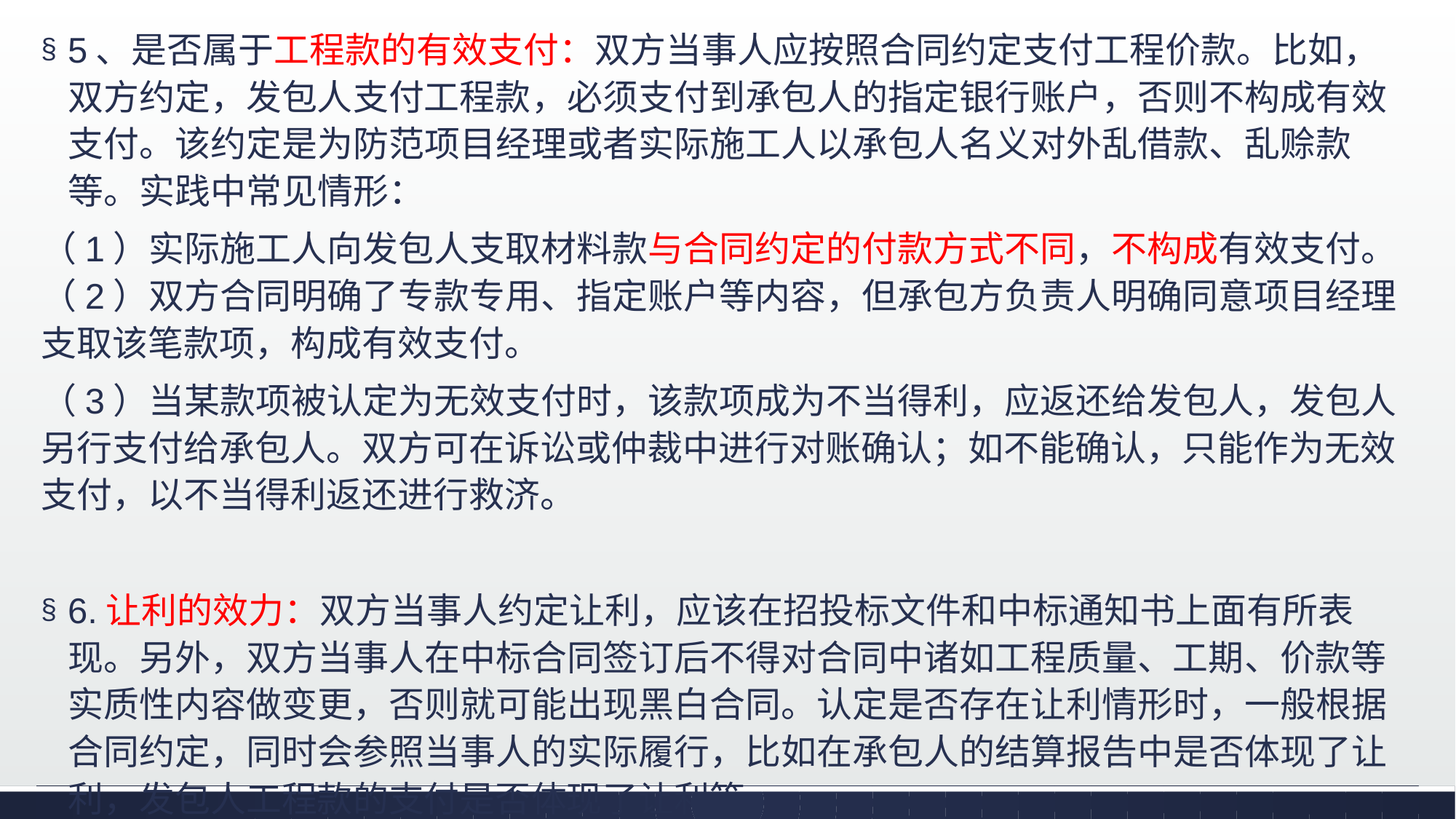

5、是否属于工程款的有效支付：双方当事人应按照合同约定支付工程价款。比如，双方约定，发包人支付工程款，必须支付到承包人的指定银行账户，否则不构成有效支付。该约定是为防范项目经理或者实际施工人以承包人名义对外乱借款、乱赊款等。实践中常见情形：
（1）实际施工人向发包人支取材料款与合同约定的付款方式不同，不构成有效支付。（2）双方合同明确了专款专用、指定账户等内容，但承包方负责人明确同意项目经理支取该笔款项，构成有效支付。
（3）当某款项被认定为无效支付时，该款项成为不当得利，应返还给发包人，发包人另行支付给承包人。双方可在诉讼或仲裁中进行对账确认；如不能确认，只能作为无效支付，以不当得利返还进行救济。

6.让利的效力：双方当事人约定让利，应该在招投标文件和中标通知书上面有所表现。另外，双方当事人在中标合同签订后不得对合同中诸如工程质量、工期、价款等实质性内容做变更，否则就可能出现黑白合同。认定是否存在让利情形时，一般根据合同约定，同时会参照当事人的实际履行，比如在承包人的结算报告中是否体现了让利，发包人工程款的支付是否体现了让利等。